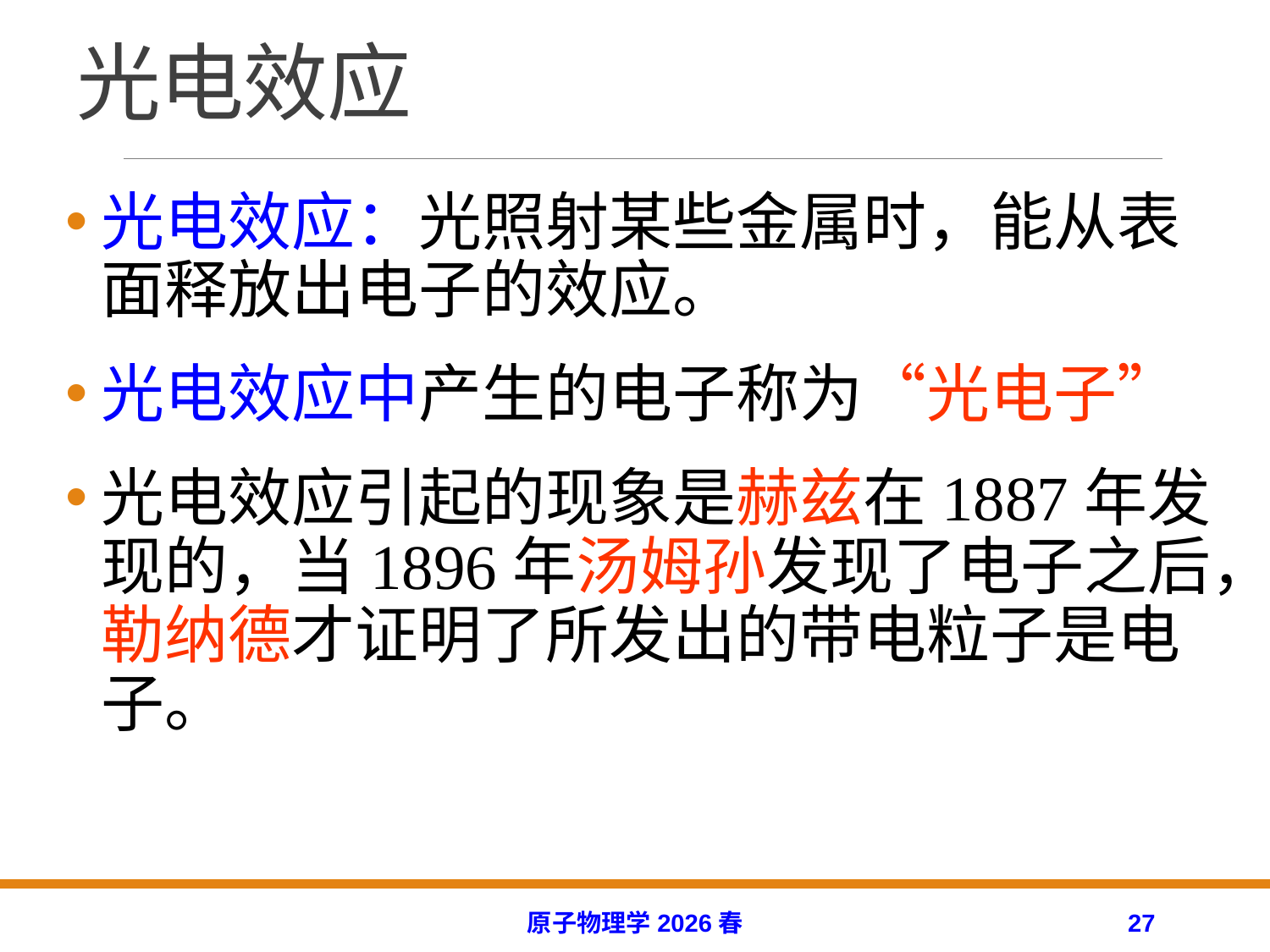

# 光电效应
光电效应：光照射某些金属时，能从表面释放出电子的效应。
光电效应中产生的电子称为“光电子”
光电效应引起的现象是赫兹在1887年发现的，当1896年汤姆孙发现了电子之后，勒纳德才证明了所发出的带电粒子是电子。

原子物理学2026春
27